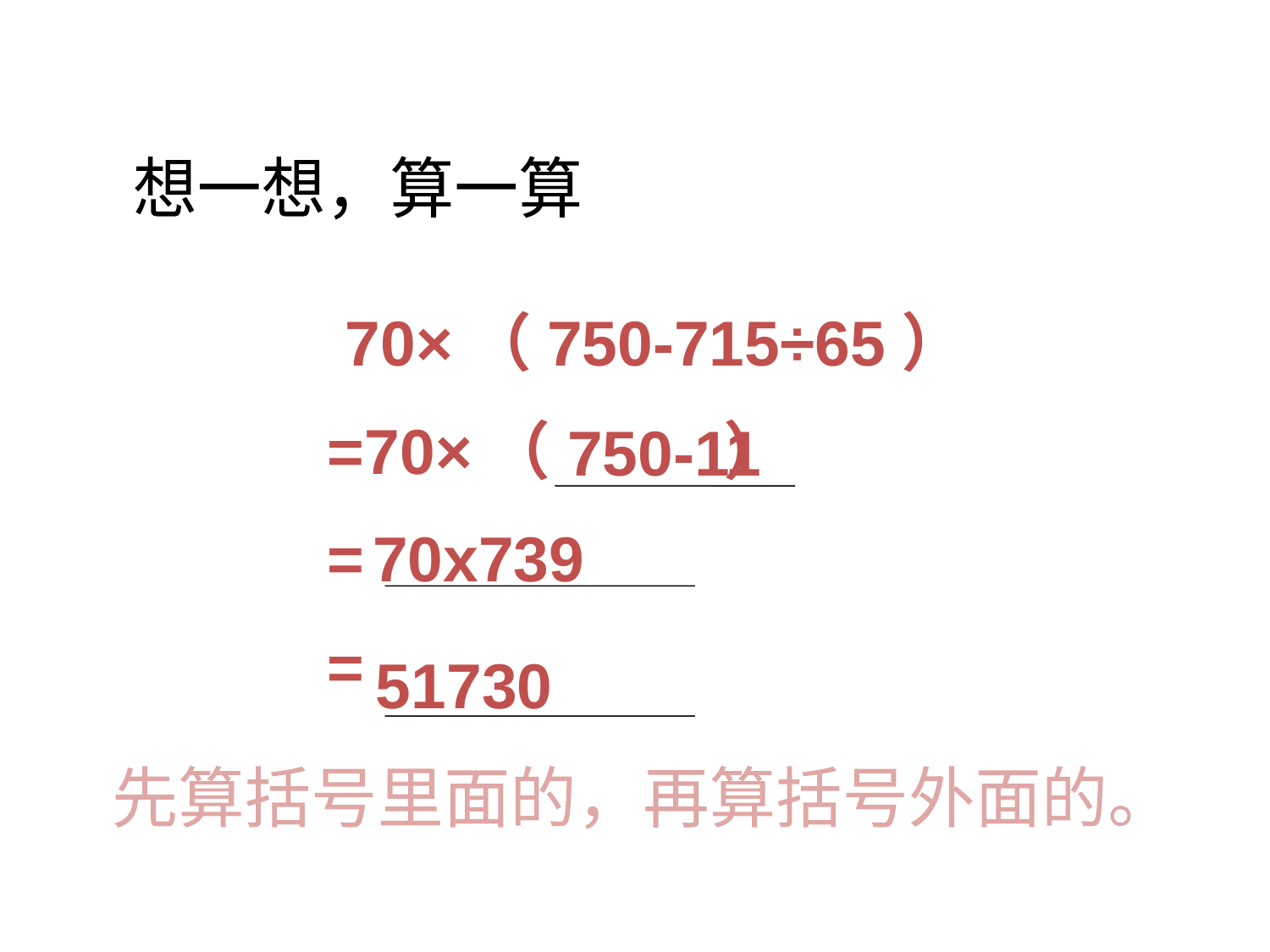

想一想，算一算
  70×（750-715÷65）
=70×（            ）
=
=
750-11

70x739

51730

先算括号里面的，再算括号外面的。